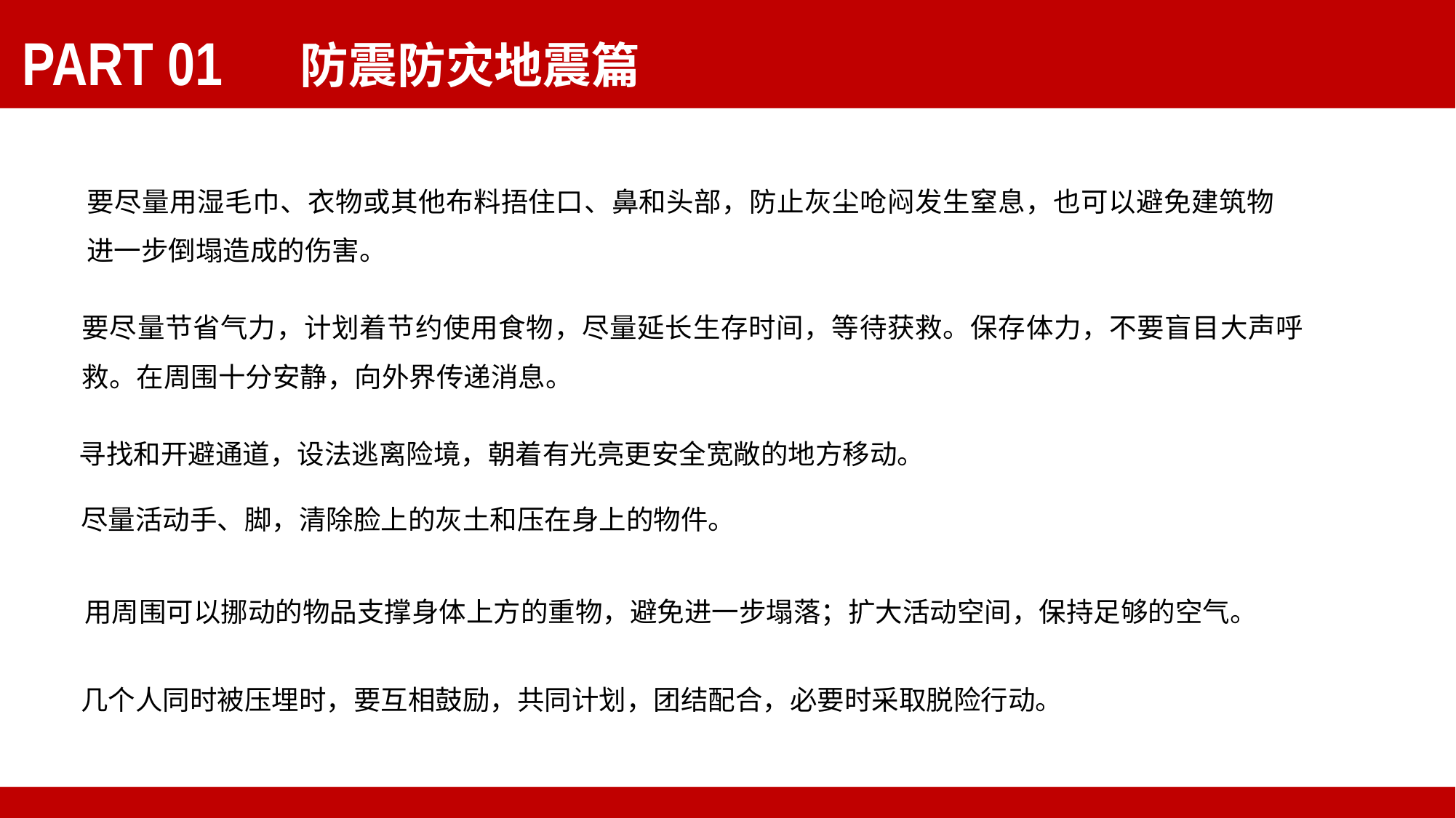

防震防灾地震篇
PART 01
要尽量用湿毛巾、衣物或其他布料捂住口、鼻和头部，防止灰尘呛闷发生窒息，也可以避免建筑物进一步倒塌造成的伤害。
要尽量节省气力，计划着节约使用食物，尽量延长生存时间，等待获救。保存体力，不要盲目大声呼救。在周围十分安静，向外界传递消息。
寻找和开避通道，设法逃离险境，朝着有光亮更安全宽敞的地方移动。
尽量活动手、脚，清除脸上的灰土和压在身上的物件。
用周围可以挪动的物品支撑身体上方的重物，避免进一步塌落；扩大活动空间，保持足够的空气。
几个人同时被压埋时，要互相鼓励，共同计划，团结配合，必要时采取脱险行动。